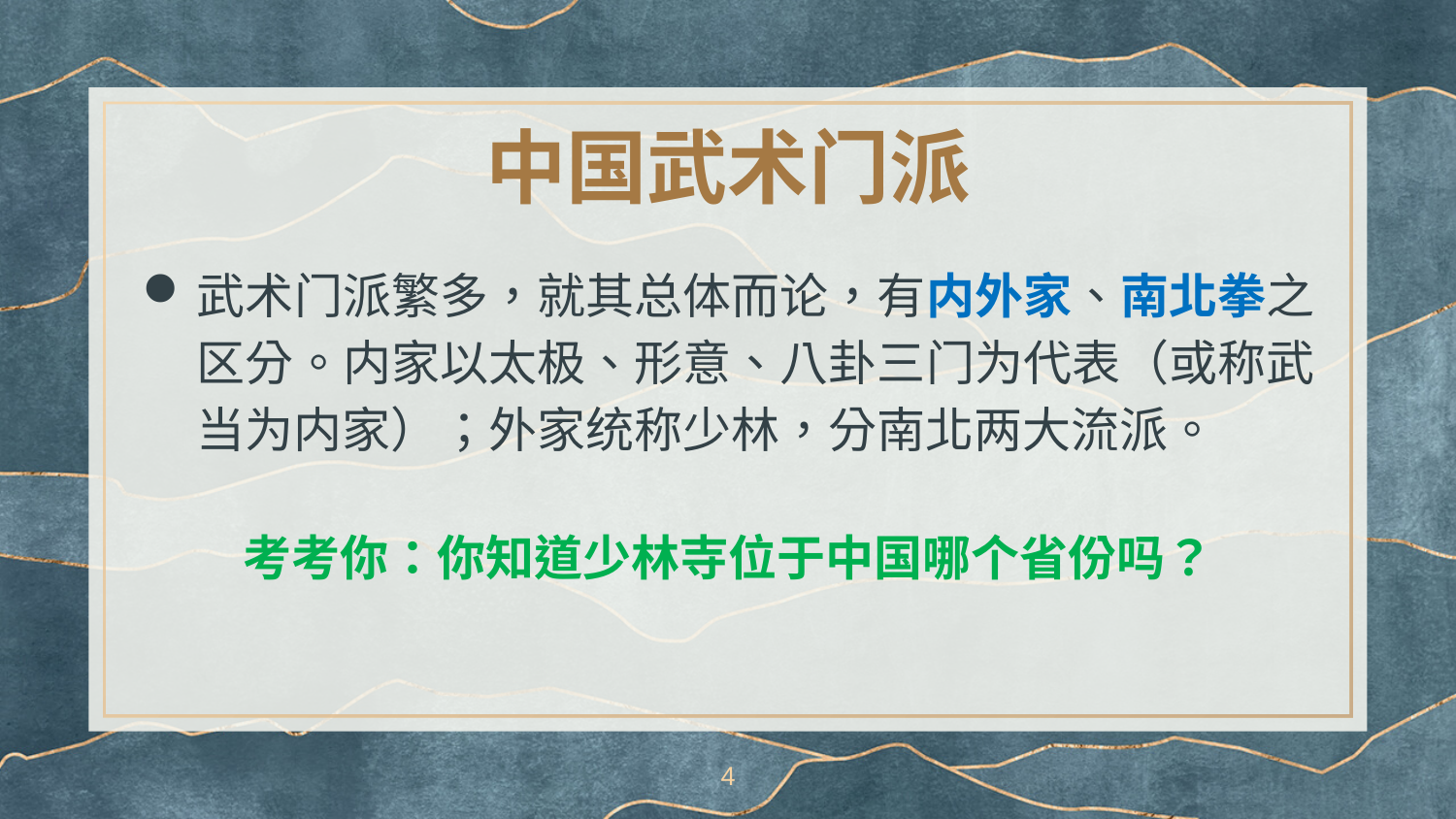

# 中国武术门派
武术门派繁多，就其总体而论，有内外家、南北拳之区分。内家以太极、形意、八卦三门为代表（或称武当为内家）；外家统称少林，分南北两大流派。
考考你：你知道少林寺位于中国哪个省份吗？
4